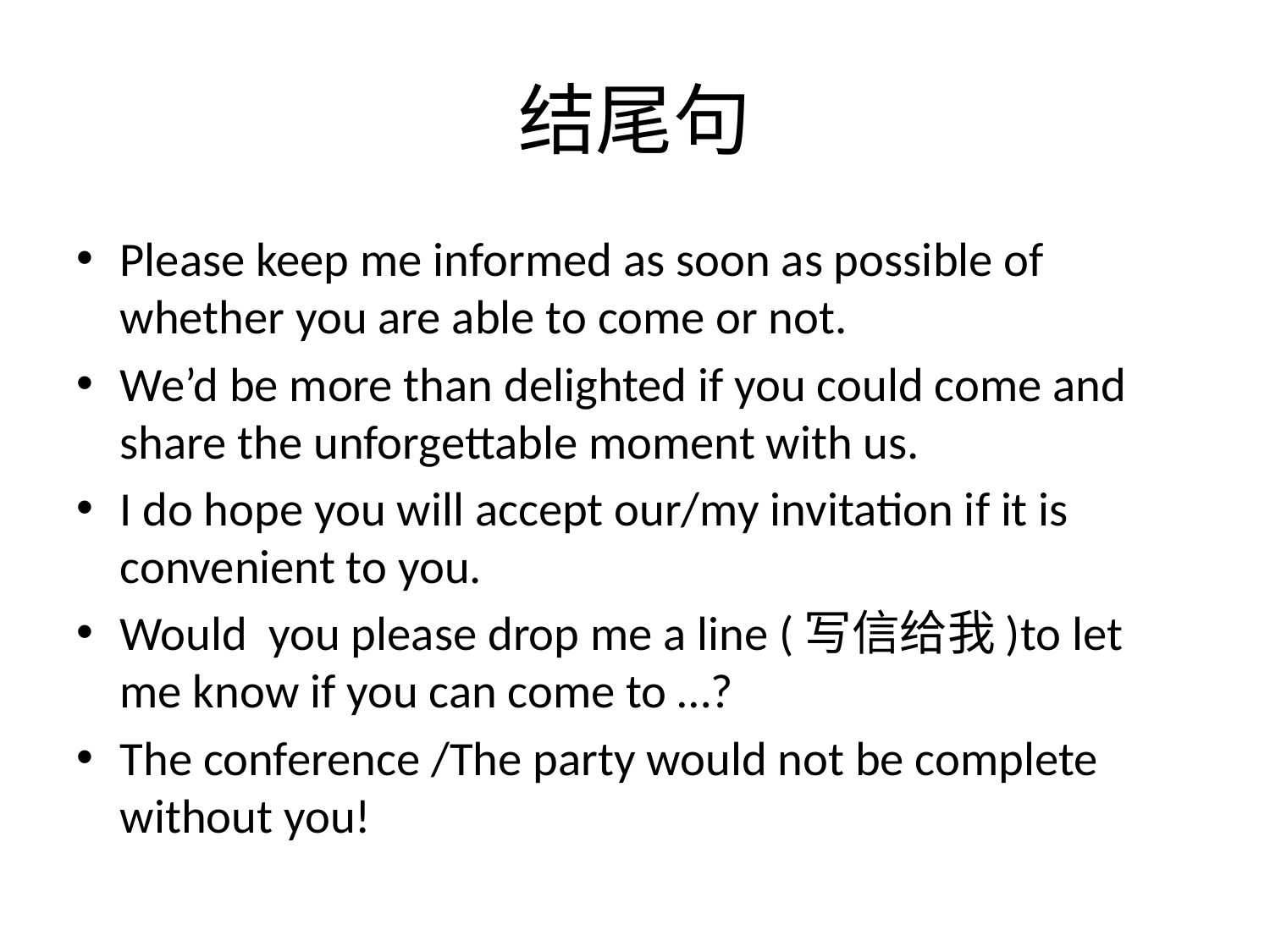

# 结尾句
Please keep me informed as soon as possible of  whether you are able to come or not.
We’d be more than delighted if you could come and share the unforgettable moment with us.
I do hope you will accept our/my invitation if it is convenient to you.
Would  you please drop me a line (写信给我)to let me know if you can come to …?
The conference /The party would not be complete without you!